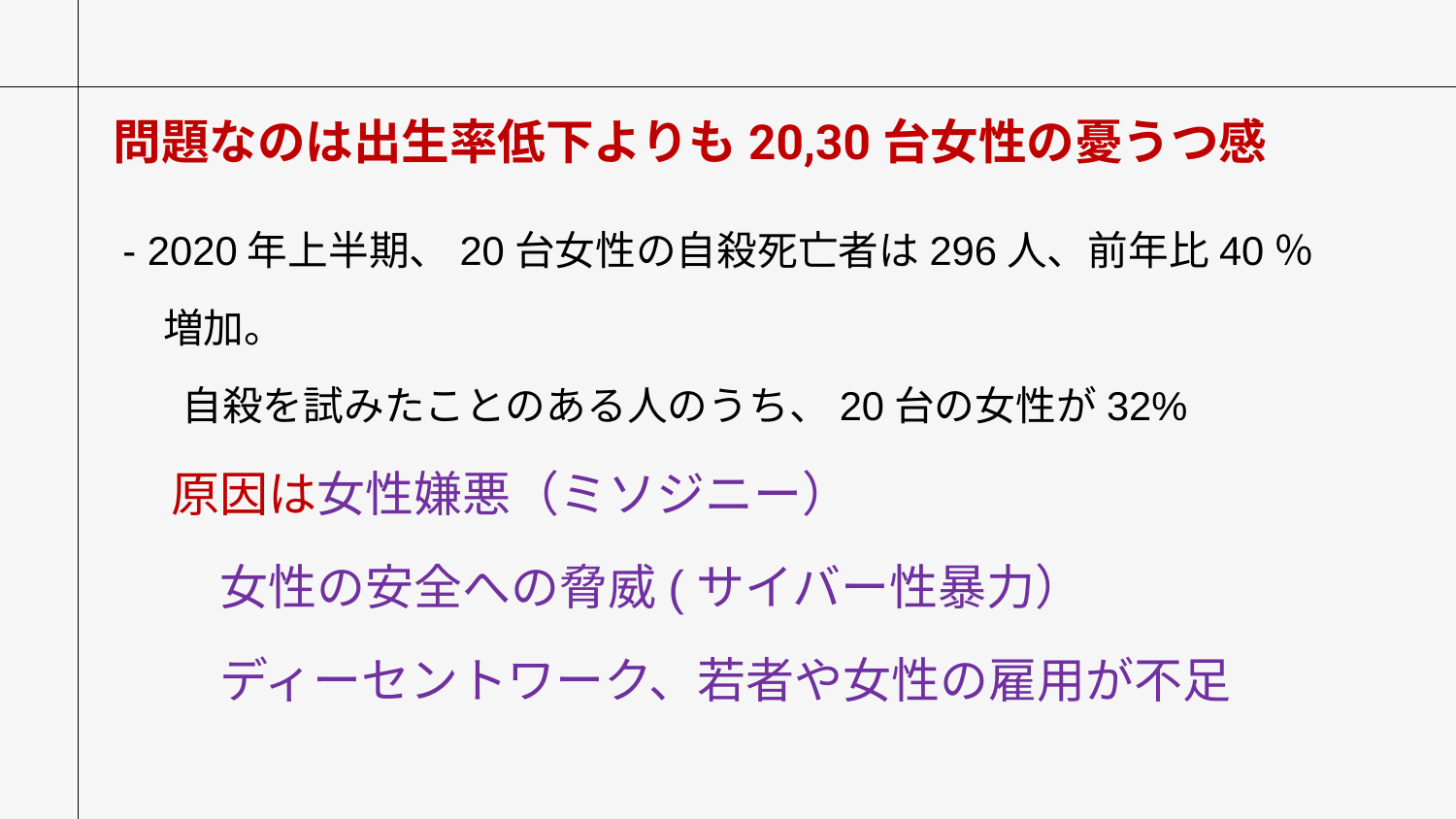

# 問題なのは出生率低下よりも20,30台女性の憂うつ感
- 2020年上半期、20台女性の自殺死亡者は296人、前年比40％
　増加。
 　自殺を試みたことのある人のうち、20台の女性が32%
　原因は女性嫌悪（ミソジニー）
　　女性の安全への脅威(サイバー性暴力）
　　ディーセントワーク、若者や女性の雇用が不足